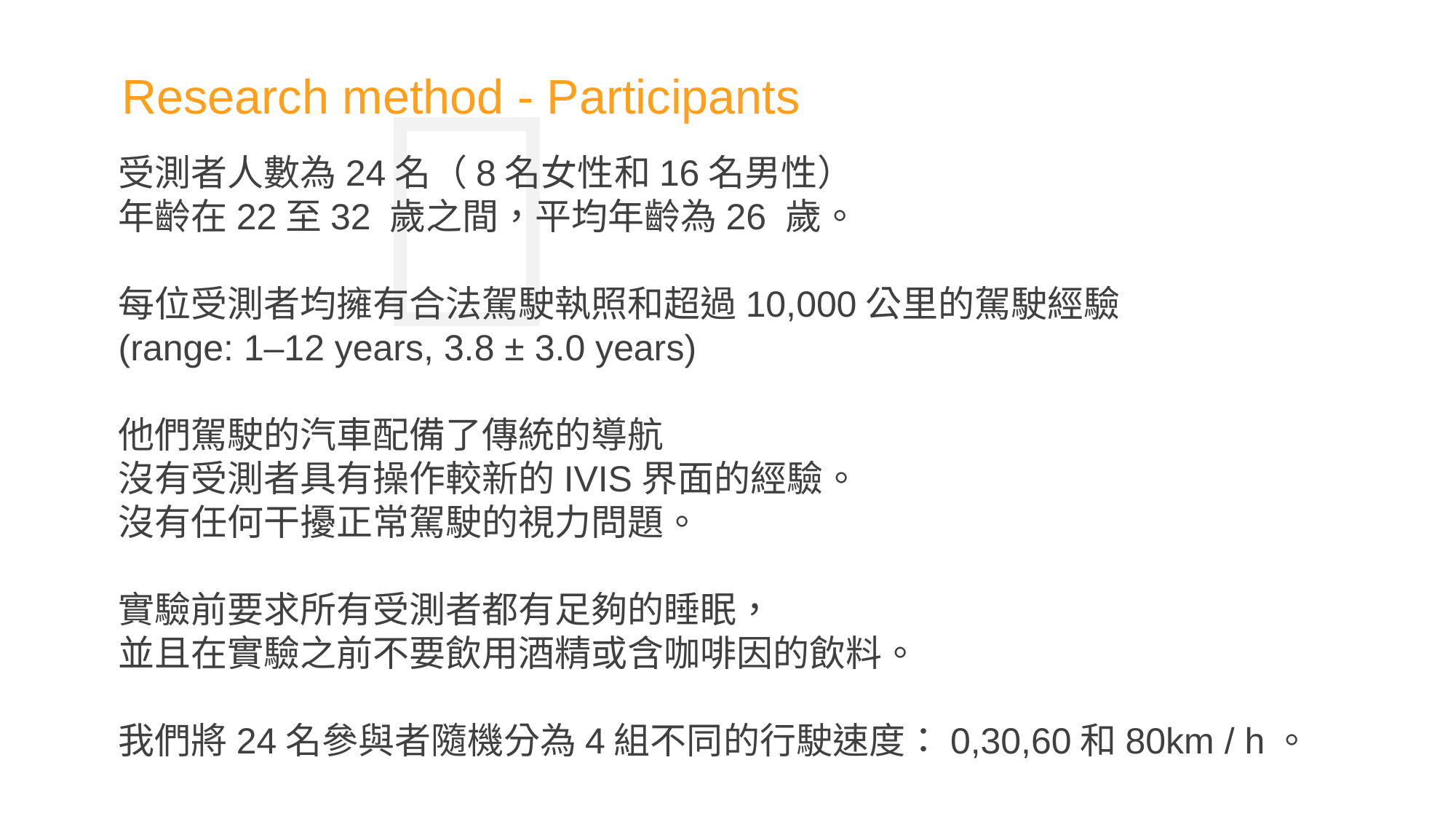

Research method - Participants

受測者人數為24名（8名女性和16名男性）
年齡在22至32 歲之間，平均年齡為26 歲。

每位受測者均擁有合法駕駛執照和超過10,000公里的駕駛經驗
(range: 1–12 years, 3.8 ± 3.0 years)

他們駕駛的汽車配備了傳統的導航
沒有受測者具有操作較新的IVIS界面的經驗。
沒有任何干擾正常駕駛的視力問題。

實驗前要求所有受測者都有足夠的睡眠，
並且在實驗之前不要飲用酒精或含咖啡因的飲料。

我們將24名參與者隨機分為4組不同的行駛速度：0,30,60和80km / h。